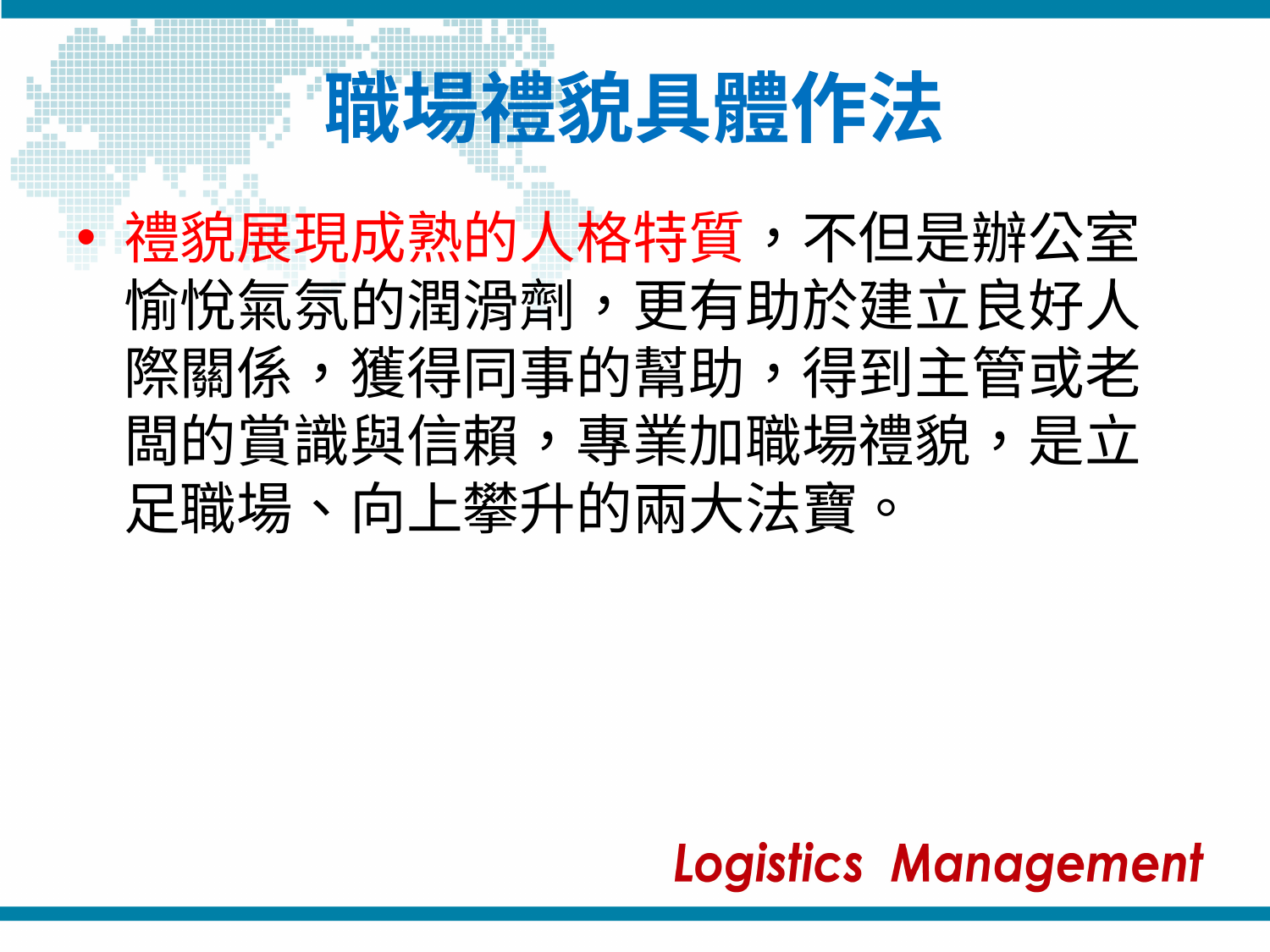

# 職場禮貌具體作法
禮貌展現成熟的人格特質，不但是辦公室愉悅氣氛的潤滑劑，更有助於建立良好人際關係，獲得同事的幫助，得到主管或老闆的賞識與信賴，專業加職場禮貌，是立足職場、向上攀升的兩大法寶。